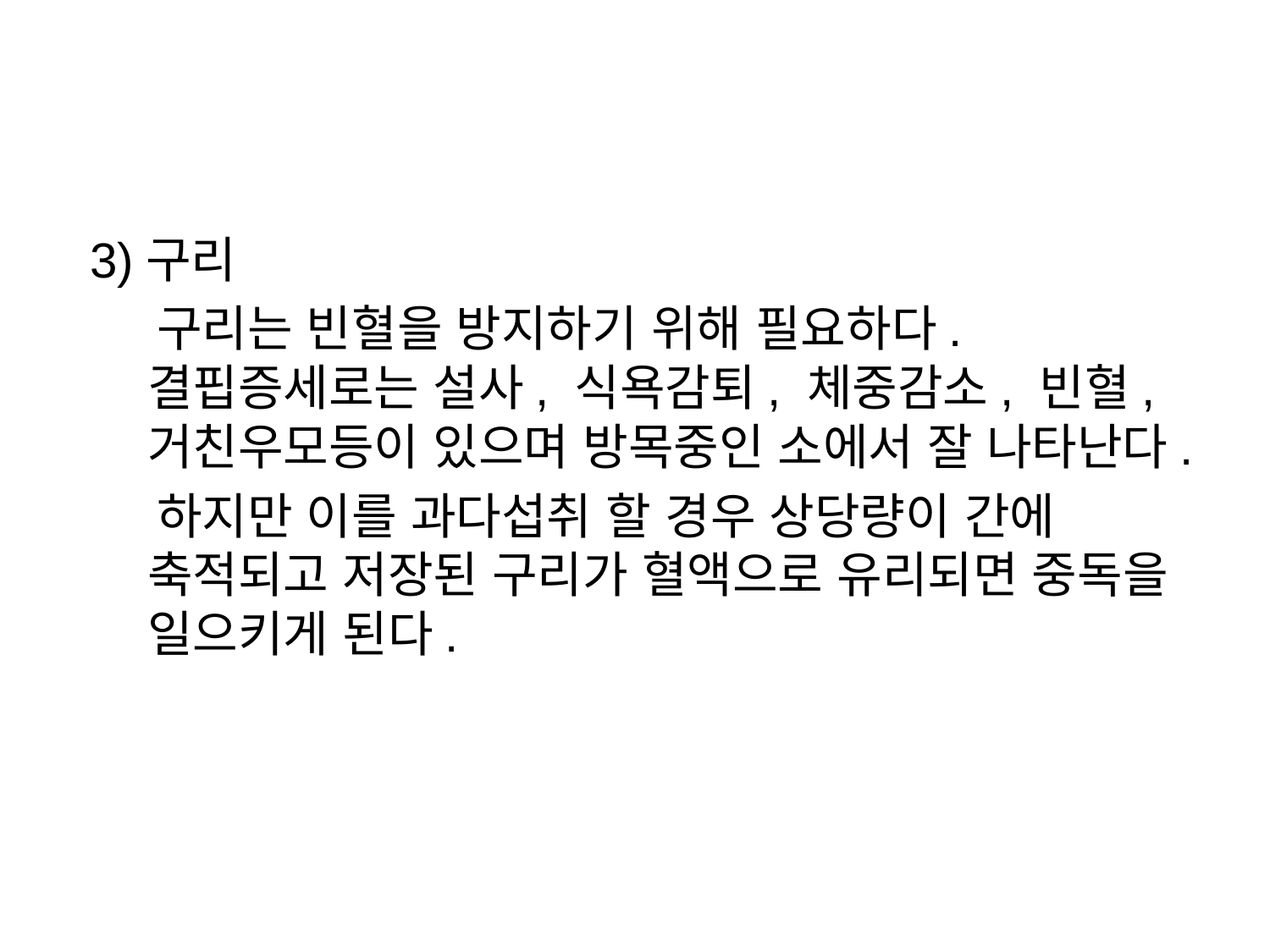

3)구리
     구리는 빈혈을 방지하기 위해 필요하다. 결핍증세로는 설사, 식욕감퇴, 체중감소, 빈혈, 거친우모등이 있으며 방목중인 소에서 잘 나타난다.
     하지만 이를 과다섭취 할 경우 상당량이 간에 축적되고 저장된 구리가 혈액으로 유리되면 중독을 일으키게 된다.